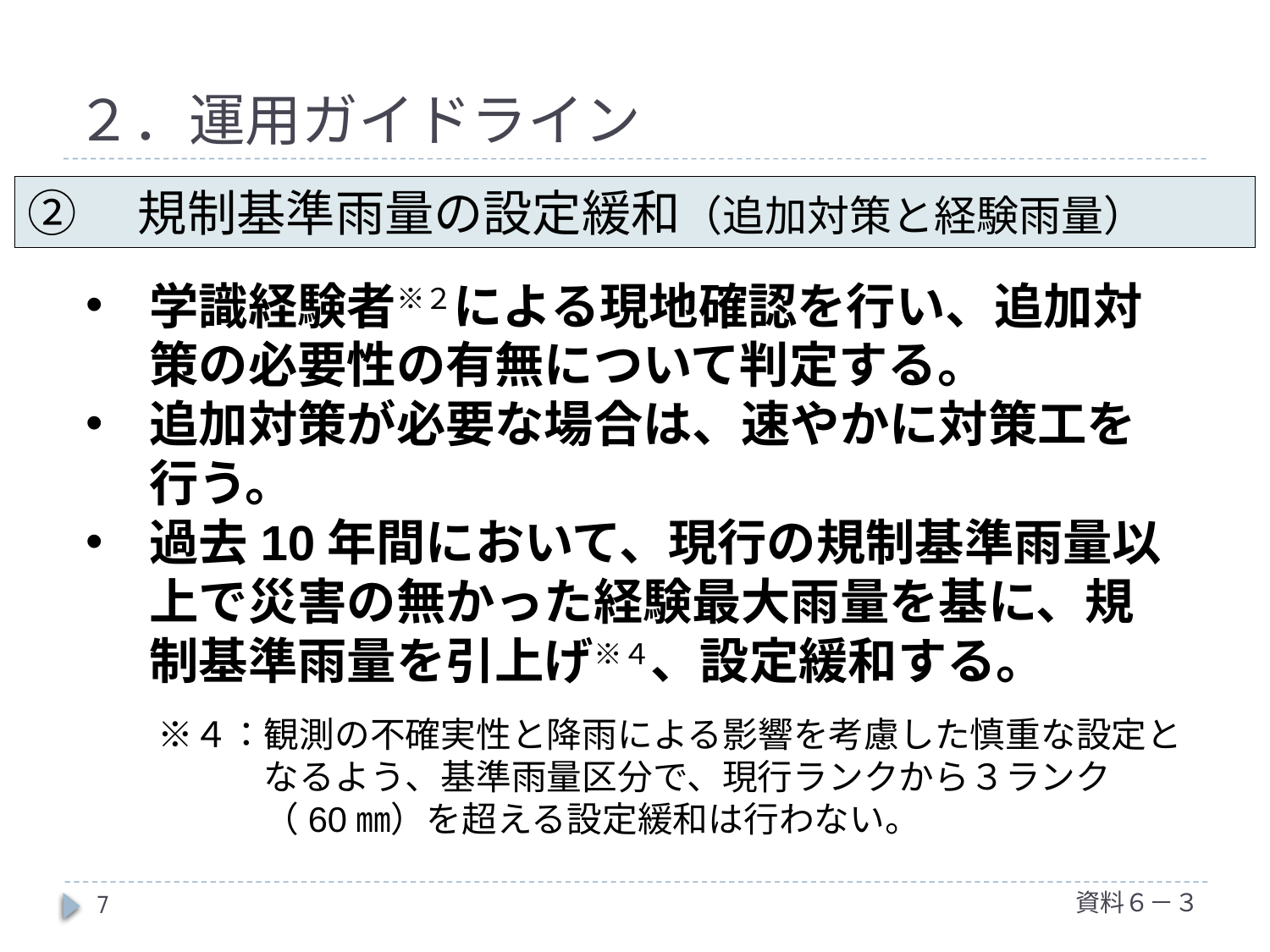

# ２．運用ガイドライン
②　規制基準雨量の設定緩和（追加対策と経験雨量）
学識経験者※２による現地確認を行い、追加対策の必要性の有無について判定する。
追加対策が必要な場合は、速やかに対策工を行う。
過去10年間において、現行の規制基準雨量以上で災害の無かった経験最大雨量を基に、規制基準雨量を引上げ※４、設定緩和する。
　　※４：観測の不確実性と降雨による影響を考慮した慎重な設定と
　　　　　なるよう、基準雨量区分で、現行ランクから３ランク
　　　　　（60㎜）を超える設定緩和は行わない。
資料６－３
7